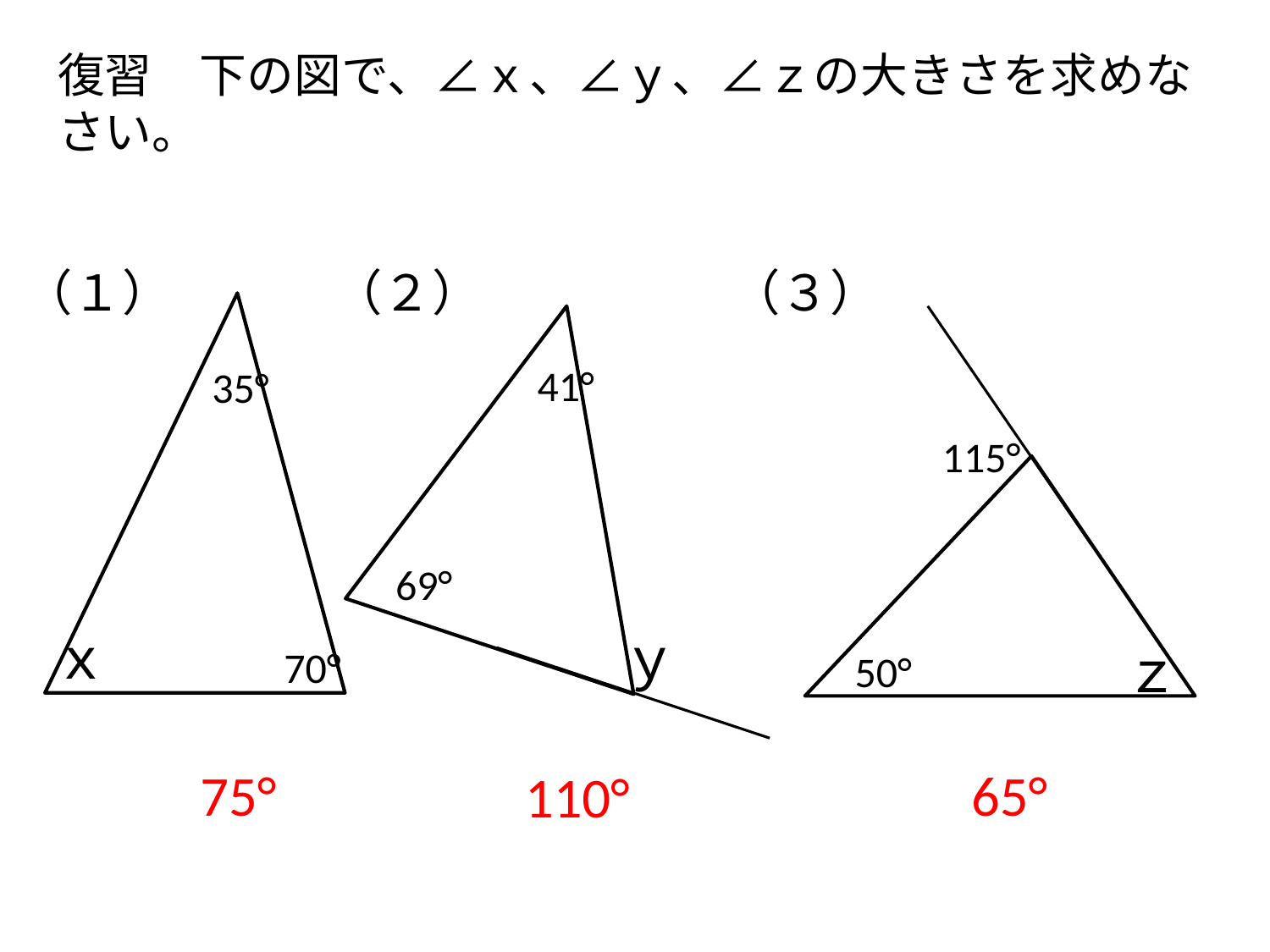

# 復習　下の図で、∠ｘ、∠ｙ、∠ｚの大きさを求めなさい。
（１）
（２）
（３）

41°
35°

115°
69°
ｘ
ｙ
ｚ
70°
50°
65°
75°
110°